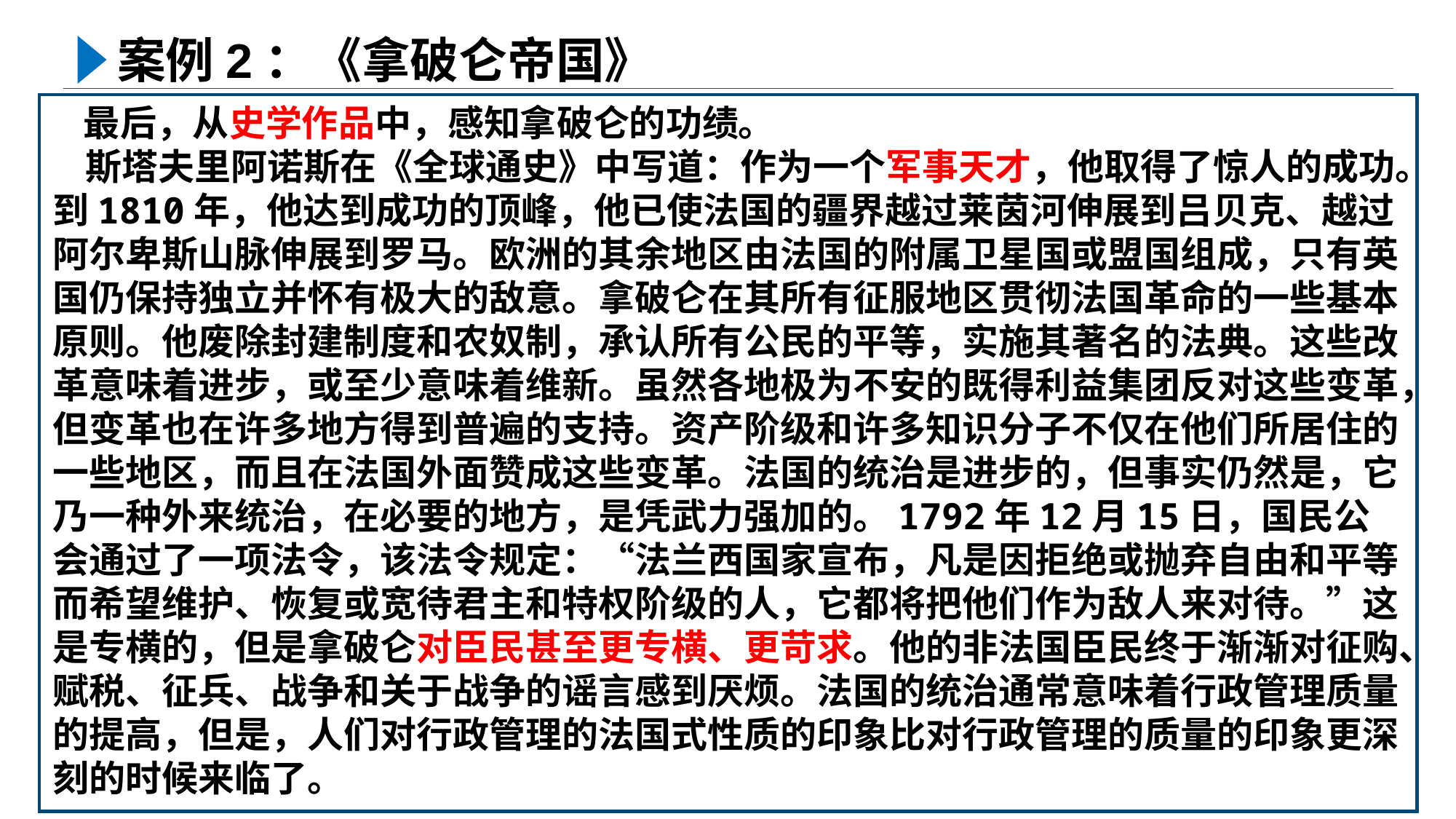

案例2：《拿破仑帝国》

    最后，从史学作品中，感知拿破仑的功绩。
   斯塔夫里阿诺斯在《全球通史》中写道：作为一个军事天才，他取得了惊人的成功。到1810年，他达到成功的顶峰，他已使法国的疆界越过莱茵河伸展到吕贝克、越过阿尔卑斯山脉伸展到罗马。欧洲的其余地区由法国的附属卫星国或盟国组成，只有英国仍保持独立并怀有极大的敌意。拿破仑在其所有征服地区贯彻法国革命的一些基本原则。他废除封建制度和农奴制，承认所有公民的平等，实施其著名的法典。这些改革意味着进步，或至少意味着维新。虽然各地极为不安的既得利益集团反对这些变革，但变革也在许多地方得到普遍的支持。资产阶级和许多知识分子不仅在他们所居住的一些地区，而且在法国外面赞成这些变革。法国的统治是进步的，但事实仍然是，它乃一种外来统治，在必要的地方，是凭武力强加的。1792年12月15日，国民公会通过了一项法令，该法令规定：“法兰西国家宣布，凡是因拒绝或抛弃自由和平等而希望维护、恢复或宽待君主和特权阶级的人，它都将把他们作为敌人来对待。”这是专横的，但是拿破仑对臣民甚至更专横、更苛求。他的非法国臣民终于渐渐对征购、赋税、征兵、战争和关于战争的谣言感到厌烦。法国的统治通常意味着行政管理质量的提高，但是，人们对行政管理的法国式性质的印象比对行政管理的质量的印象更深刻的时候来临了。